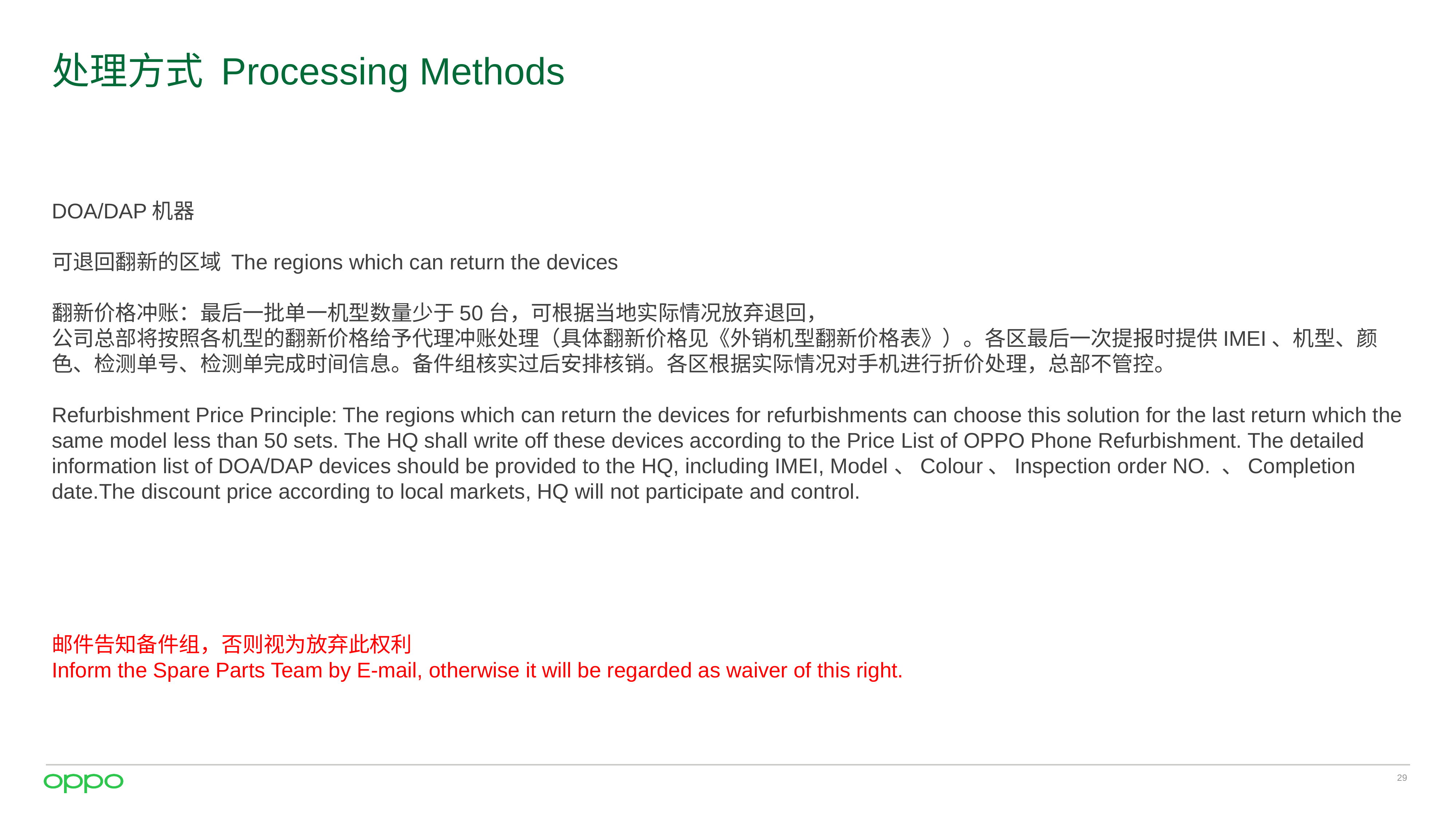

# 处理方式 Processing Methods
DOA/DAP机器

可退回翻新的区域 The regions which can return the devices

翻新价格冲账：最后一批单一机型数量少于50台，可根据当地实际情况放弃退回，
公司总部将按照各机型的翻新价格给予代理冲账处理（具体翻新价格见《外销机型翻新价格表》）。各区最后一次提报时提供IMEI、机型、颜色、检测单号、检测单完成时间信息。备件组核实过后安排核销。各区根据实际情况对手机进行折价处理，总部不管控。

Refurbishment Price Principle: The regions which can return the devices for refurbishments can choose this solution for the last return which the same model less than 50 sets. The HQ shall write off these devices according to the Price List of OPPO Phone Refurbishment. The detailed information list of DOA/DAP devices should be provided to the HQ, including IMEI, Model、Colour、Inspection order NO. 、Completion date.The discount price according to local markets, HQ will not participate and control.
邮件告知备件组，否则视为放弃此权利
Inform the Spare Parts Team by E-mail, otherwise it will be regarded as waiver of this right.